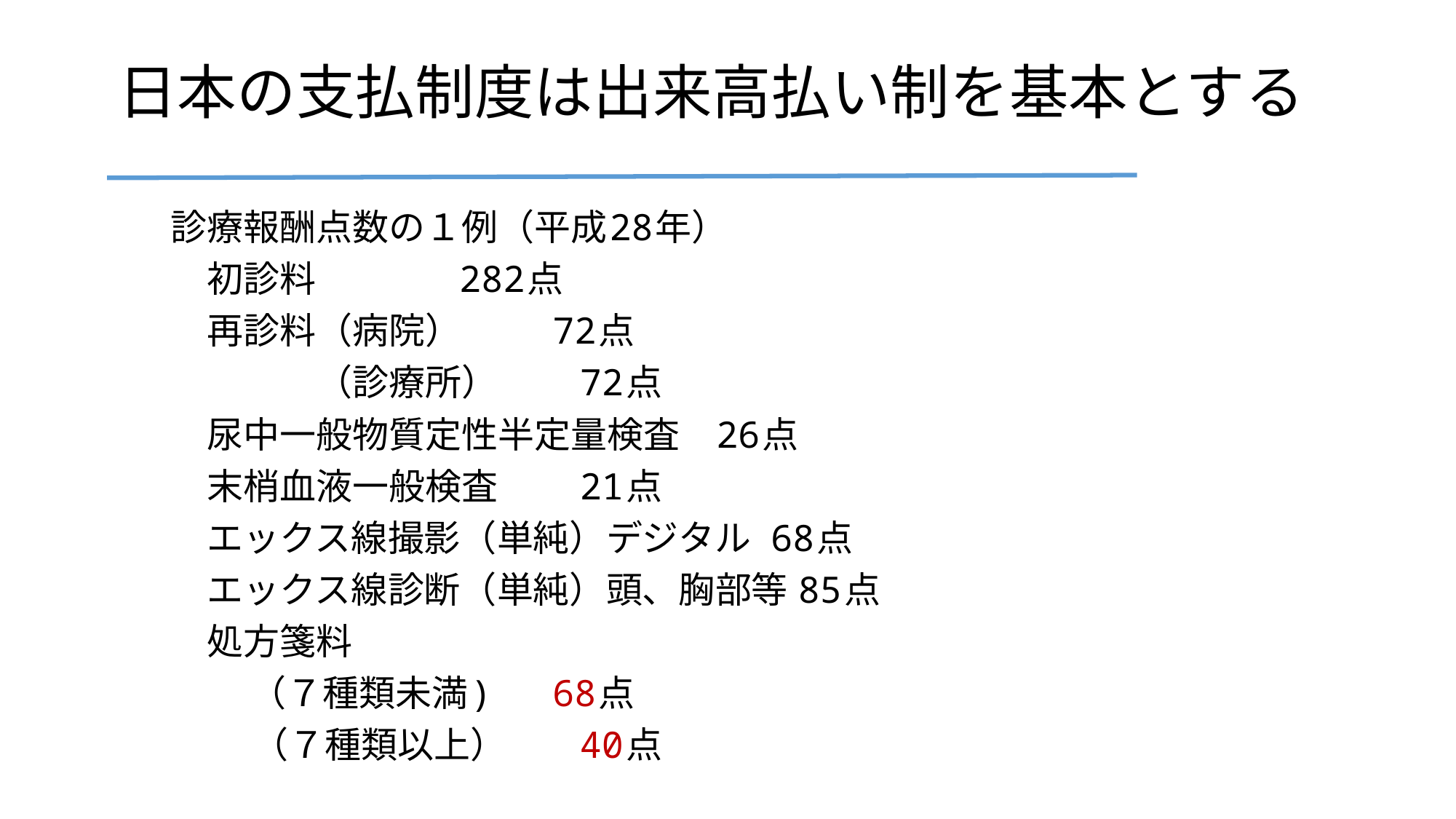

# 日本の支払制度は出来高払い制を基本とする

診療報酬点数の１例（平成28年）
　初診料				     282点
　再診料（病院）				72点
　　　　（診療所）			72点
　尿中一般物質定性半定量検査		26点
　末梢血液一般検査			21点
　エックス線撮影（単純）デジタル	68点
　エックス線診断（単純）頭、胸部等	85点
　処方箋料
　	   （７種類未満)			68点
		   （７種類以上）			40点